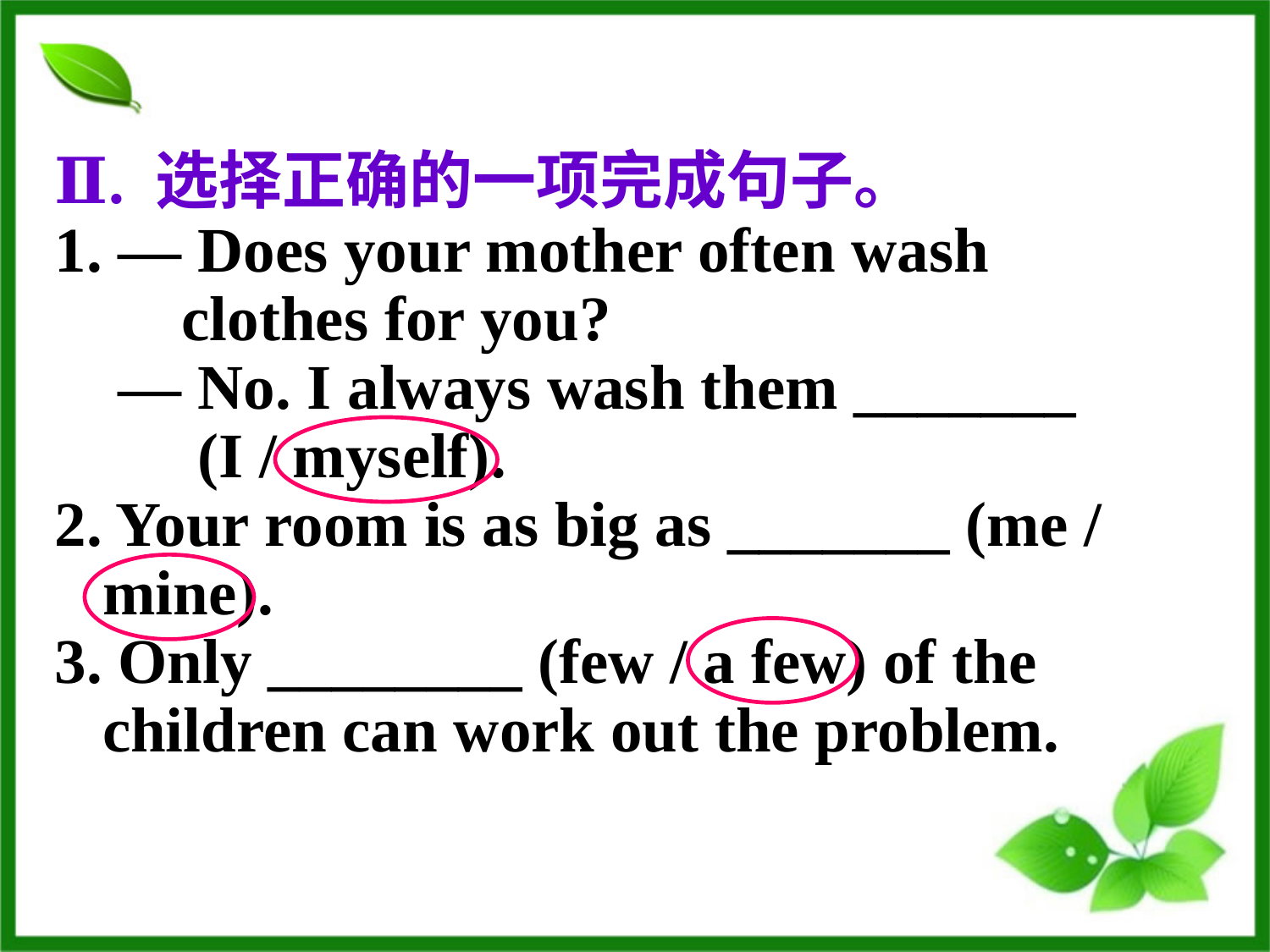

Ⅱ. 选择正确的一项完成句子。
 — Does your mother often wash
        clothes for you?
    — No. I always wash them _______
         (I / myself).
2. Your room is as big as _______ (me / mine).
3. Only ________ (few / a few) of the children can work out the problem.